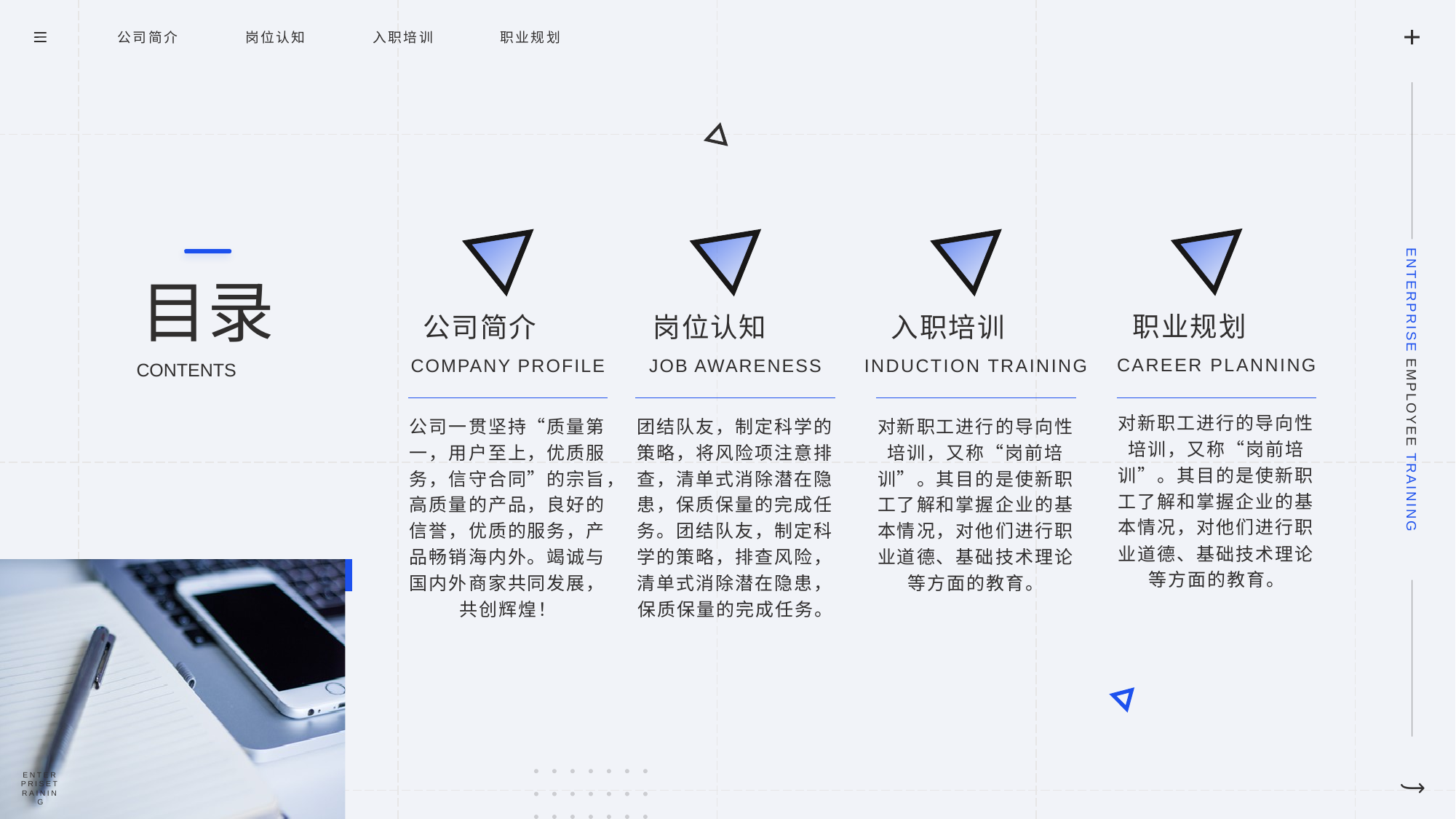

公司简介
岗位认知
入职培训
职业规划

目录
职业规划
公司简介
岗位认知
入职培训
CAREER PLANNING
COMPANY PROFILE
JOB AWARENESS
INDUCTION TRAINING
CONTENTS
对新职工进行的导向性培训，又称“岗前培训”。其目的是使新职工了解和掌握企业的基本情况，对他们进行职业道德、基础技术理论等方面的教育。
对新职工进行的导向性培训，又称“岗前培训”。其目的是使新职工了解和掌握企业的基本情况，对他们进行职业道德、基础技术理论等方面的教育。
公司一贯坚持“质量第一，用户至上，优质服务，信守合同”的宗旨，高质量的产品，良好的信誉，优质的服务，产品畅销海内外。竭诚与国内外商家共同发展，共创辉煌！
团结队友，制定科学的策略，将风险项注意排查，清单式消除潜在隐患，保质保量的完成任务。团结队友，制定科学的策略，排查风险，清单式消除潜在隐患，保质保量的完成任务。